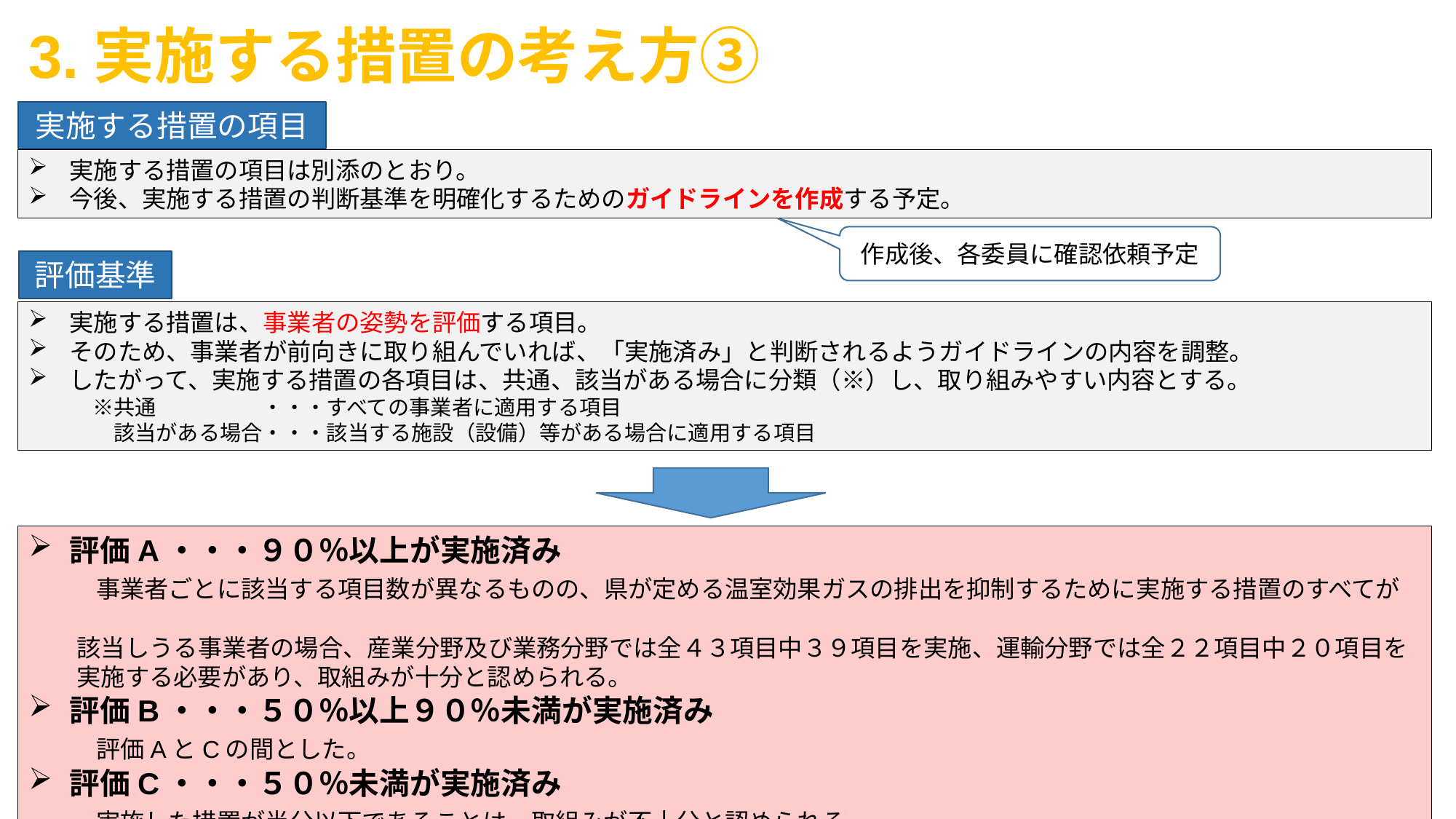

3.実施する措置の考え方③
実施する措置の項目
実施する措置の項目は別添のとおり。
今後、実施する措置の判断基準を明確化するためのガイドラインを作成する予定。
作成後、各委員に確認依頼予定
評価基準
実施する措置は、事業者の姿勢を評価する項目。
そのため、事業者が前向きに取り組んでいれば、「実施済み」と判断されるようガイドラインの内容を調整。
したがって、実施する措置の各項目は、共通、該当がある場合に分類（※）し、取り組みやすい内容とする。
　　　※共通　　　　　・・・すべての事業者に適用する項目
　　　　該当がある場合・・・該当する施設（設備）等がある場合に適用する項目

評価A・・・９０％以上が実施済み
　　 事業者ごとに該当する項目数が異なるものの、県が定める温室効果ガスの排出を抑制するために実施する措置のすべてが
　　該当しうる事業者の場合、産業分野及び業務分野では全４３項目中３９項目を実施、運輸分野では全２２項目中２０項目を
　　実施する必要があり、取組みが十分と認められる。
評価B・・・５０％以上９０％未満が実施済み
　　 評価AとCの間とした。
評価C・・・５０％未満が実施済み
　　 実施した措置が半分以下であることは、取組みが不十分と認められる。
25